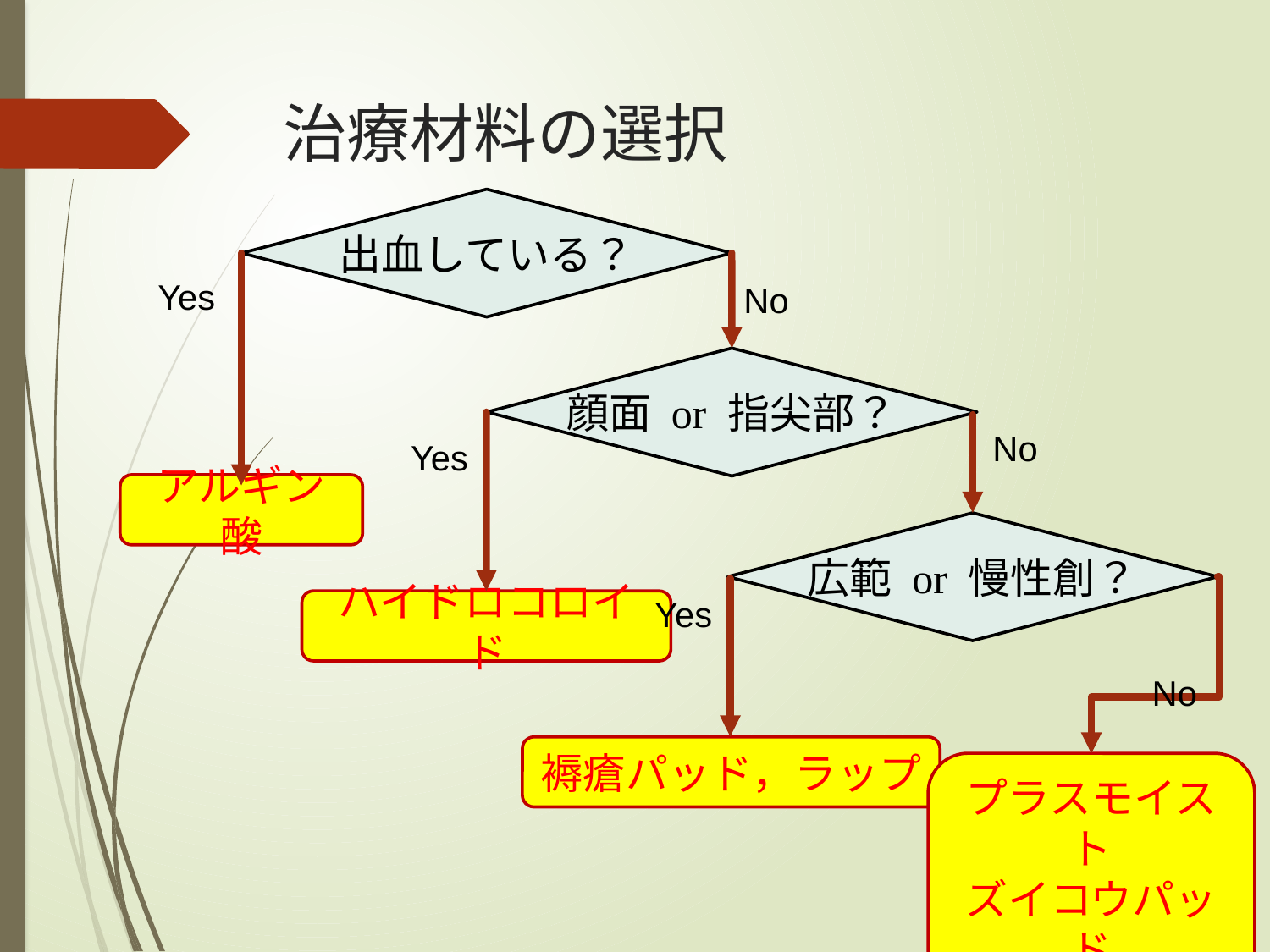

# 治療材料の選択
出血している？
Yes
アルギン酸
No
顔面 or 指尖部？
Yes
ハイドロコロイド
No
広範 or 慢性創？
No
プラスモイスト
ズイコウパッド
Yes
褥瘡パッド，ラップ